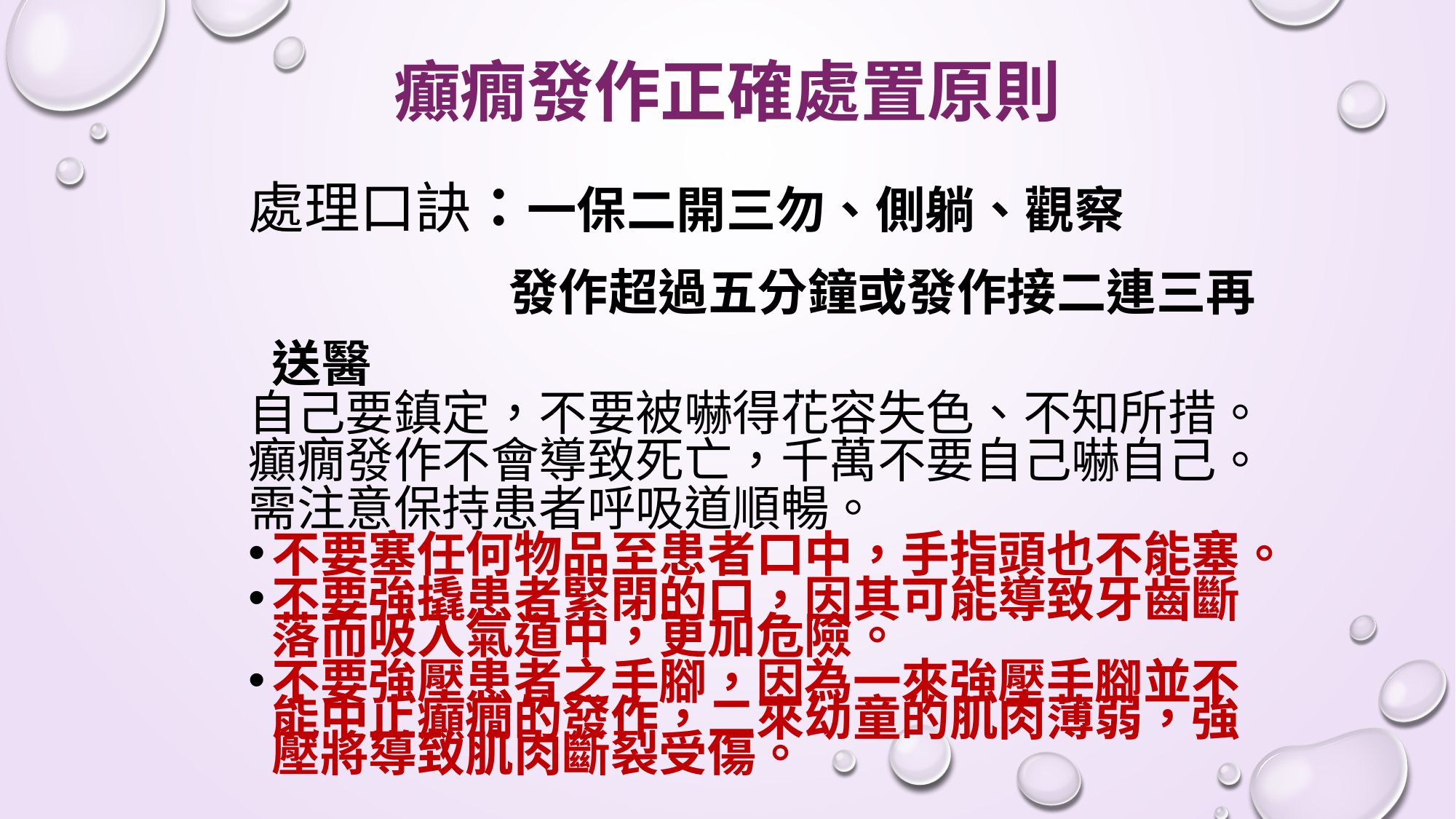

# 癲癇發作正確處置原則
處理口訣：一保二開三勿、側躺、觀察
　　　　　 發作超過五分鐘或發作接二連三再送醫
自己要鎮定，不要被嚇得花容失色、不知所措。
癲癇發作不會導致死亡，千萬不要自己嚇自己。
需注意保持患者呼吸道順暢。
不要塞任何物品至患者口中，手指頭也不能塞。
不要強撬患者緊閉的口，因其可能導致牙齒斷落而吸入氣道中，更加危險。
不要強壓患者之手腳，因為一來強壓手腳並不能中止癲癇的發作，二來幼童的肌肉薄弱，強壓將導致肌肉斷裂受傷。